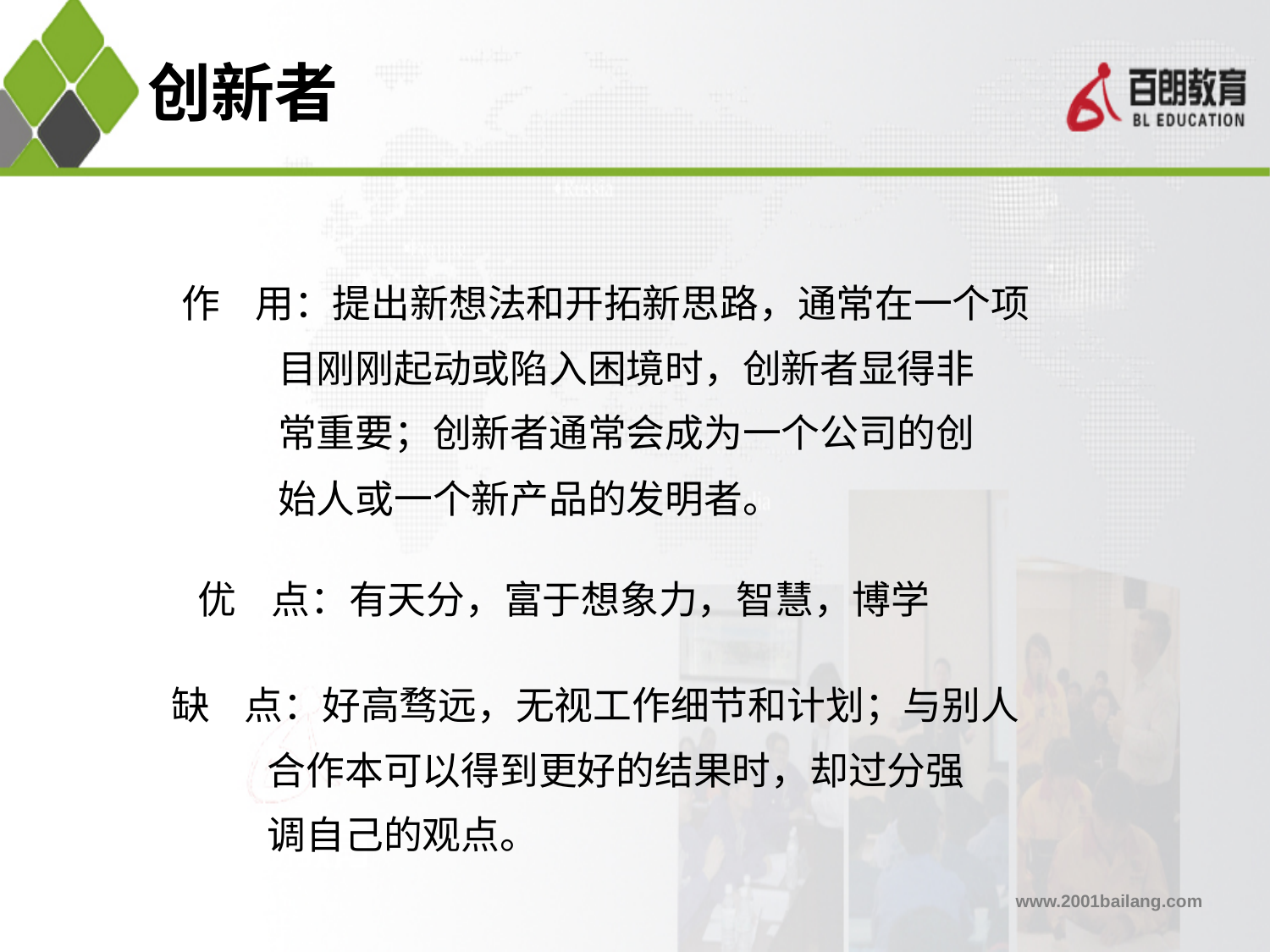

# 创新者
作    用：提出新想法和开拓新思路，通常在一个项
          目刚刚起动或陷入困境时，创新者显得非
          常重要；创新者通常会成为一个公司的创
          始人或一个新产品的发明者。
优    点：有天分，富于想象力，智慧，博学
缺    点：好高骛远，无视工作细节和计划；与别人
          合作本可以得到更好的结果时，却过分强
          调自己的观点。